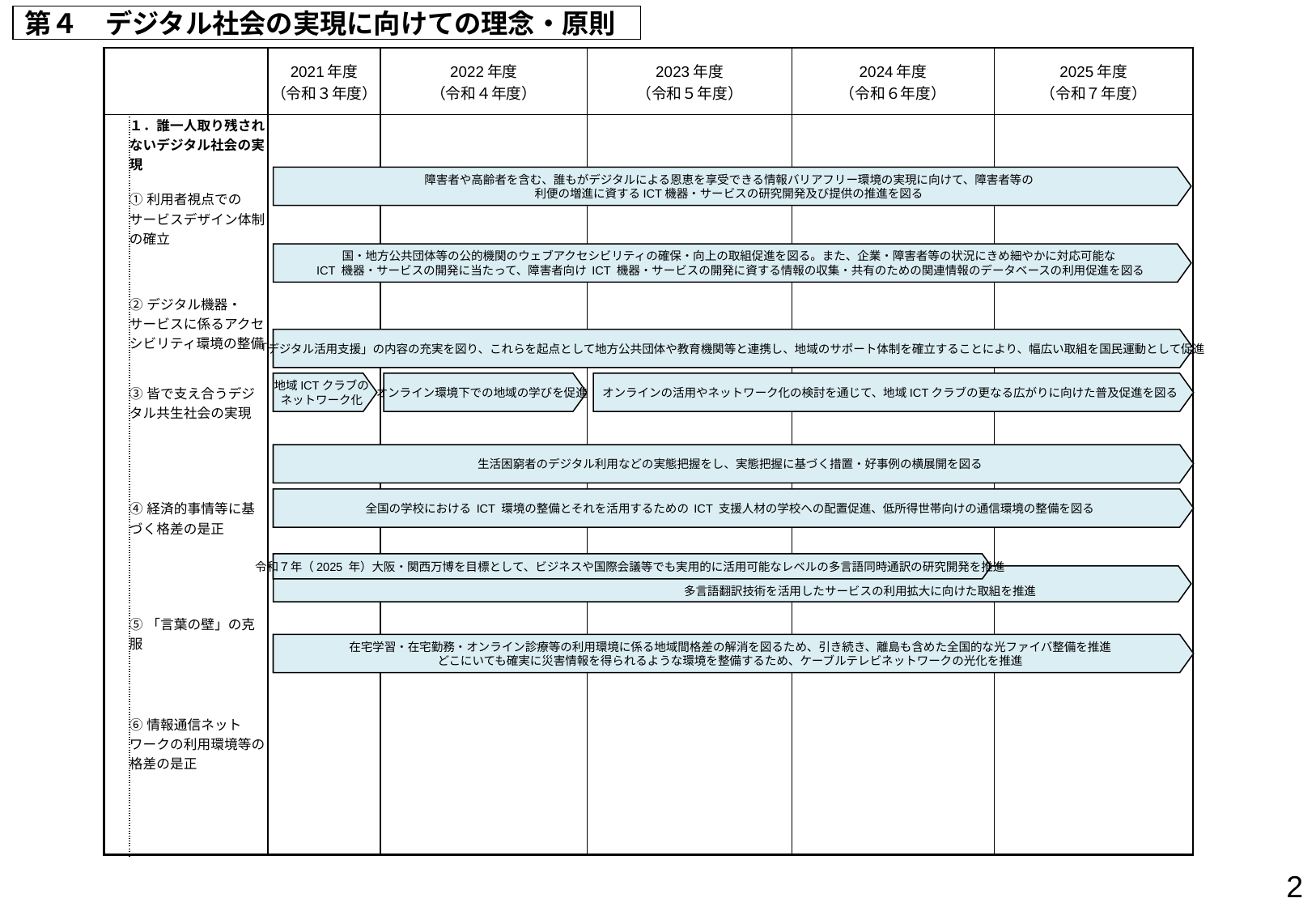

第４　デジタル社会の実現に向けての理念・原則
|  |  | 2021年度 （令和３年度） | 2022年度 （令和４年度） | 2023年度 （令和５年度） | 2024年度 （令和６年度） | 2025年度 （令和７年度） |
| --- | --- | --- | --- | --- | --- | --- |
|  | １．誰一人取り残されないデジタル社会の実現 ①利用者視点でのサービスデザイン体制の確立 ②デジタル機器・サービスに係るアクセシビリティ環境の整備 ③皆で支え合うデジタル共生社会の実現 ④経済的事情等に基づく格差の是正 ⑤「言葉の壁」の克服 ⑥情報通信ネットワークの利用環境等の格差の是正 |  |  |  |  |  |
障害者や高齢者を含む、誰もがデジタルによる恩恵を享受できる情報バリアフリー環境の実現に向けて、障害者等の
利便の増進に資するICT機器・サービスの研究開発及び提供の推進を図る
国・地方公共団体等の公的機関のウェブアクセシビリティの確保・向上の取組促進を図る。また、企業・障害者等の状況にきめ細やかに対応可能な
 ICT 機器・サービスの開発に当たって、障害者向け ICT 機器・サービスの開発に資する情報の収集・共有のための関連情報のデータベースの利用促進を図る
「デジタル活用支援」の内容の充実を図り、これらを起点として地方公共団体や教育機関等と連携し、地域のサポート体制を確立することにより、幅広い取組を国民運動として促進
地域ICTクラブの
ネットワーク化
オンライン環境下での地域の学びを促進
オンラインの活用やネットワーク化の検討を通じて、地域ICTクラブの更なる広がりに向けた普及促進を図る
生活困窮者のデジタル利用などの実態把握をし、実態把握に基づく措置・好事例の横展開を図る
全国の学校における ICT 環境の整備とそれを活用するための ICT 支援人材の学校への配置促進、低所得世帯向けの通信環境の整備を図る
令和７年（2025 年）大阪・関西万博を目標として、ビジネスや国際会議等でも実用的に活用可能なレベルの多言語同時通訳の研究開発を推進

多言語翻訳技術を活用したサービスの利用拡大に向けた取組を推進
在宅学習・在宅勤務・オンライン診療等の利用環境に係る地域間格差の解消を図るため、引き続き、離島も含めた全国的な光ファイバ整備を推進
どこにいても確実に災害情報を得られるような環境を整備するため、ケーブルテレビネットワークの光化を推進
2